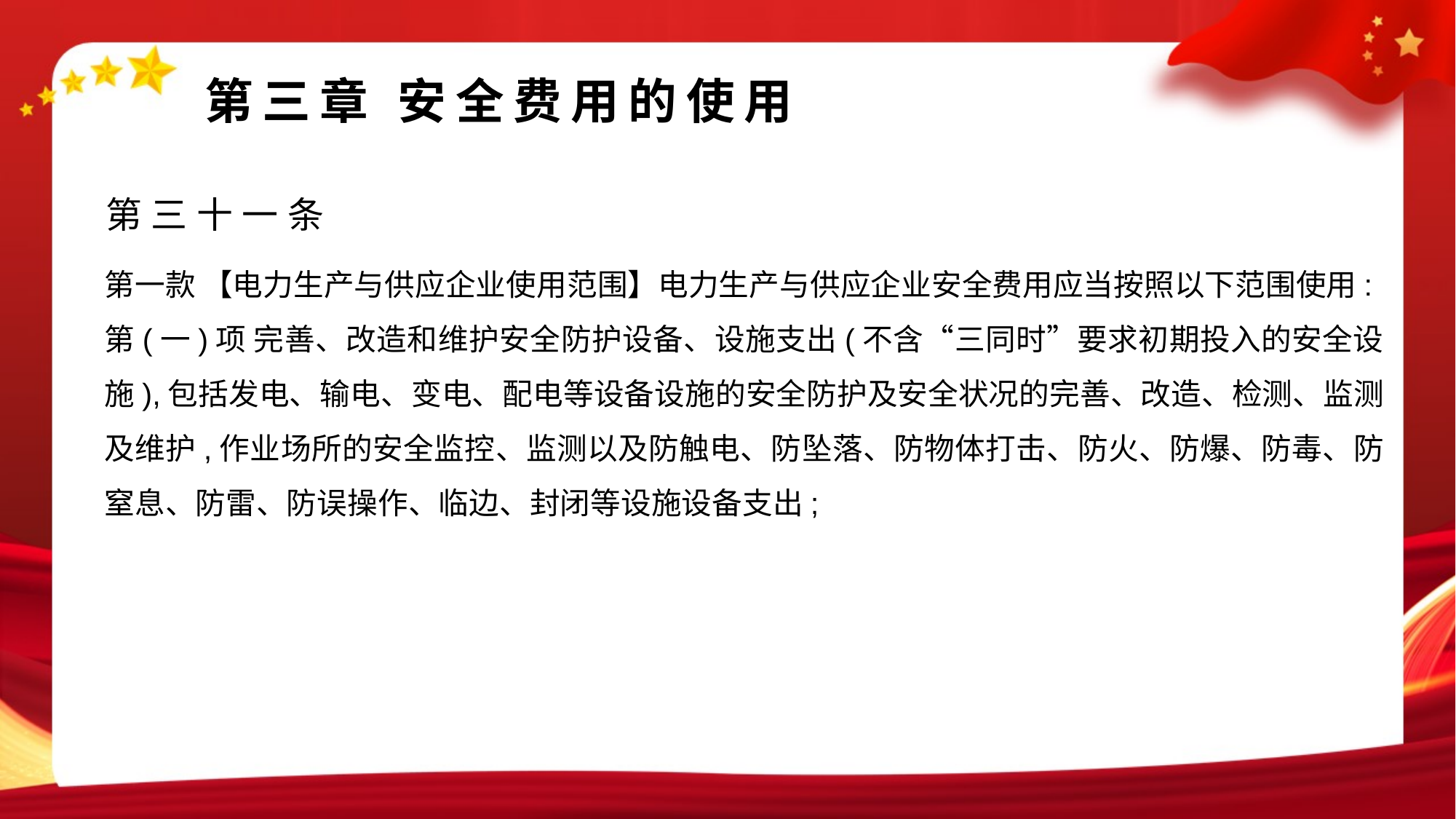

#
第三章 安全费用的使用
第三十一条
第一款 【电力生产与供应企业使用范围】电力生产与供应企业安全费用应当按照以下范围使用:
第(一)项 完善、改造和维护安全防护设备、设施支出(不含“三同时”要求初期投入的安全设施),包括发电、输电、变电、配电等设备设施的安全防护及安全状况的完善、改造、检测、监测及维护,作业场所的安全监控、监测以及防触电、防坠落、防物体打击、防火、防爆、防毒、防窒息、防雷、防误操作、临边、封闭等设施设备支出;